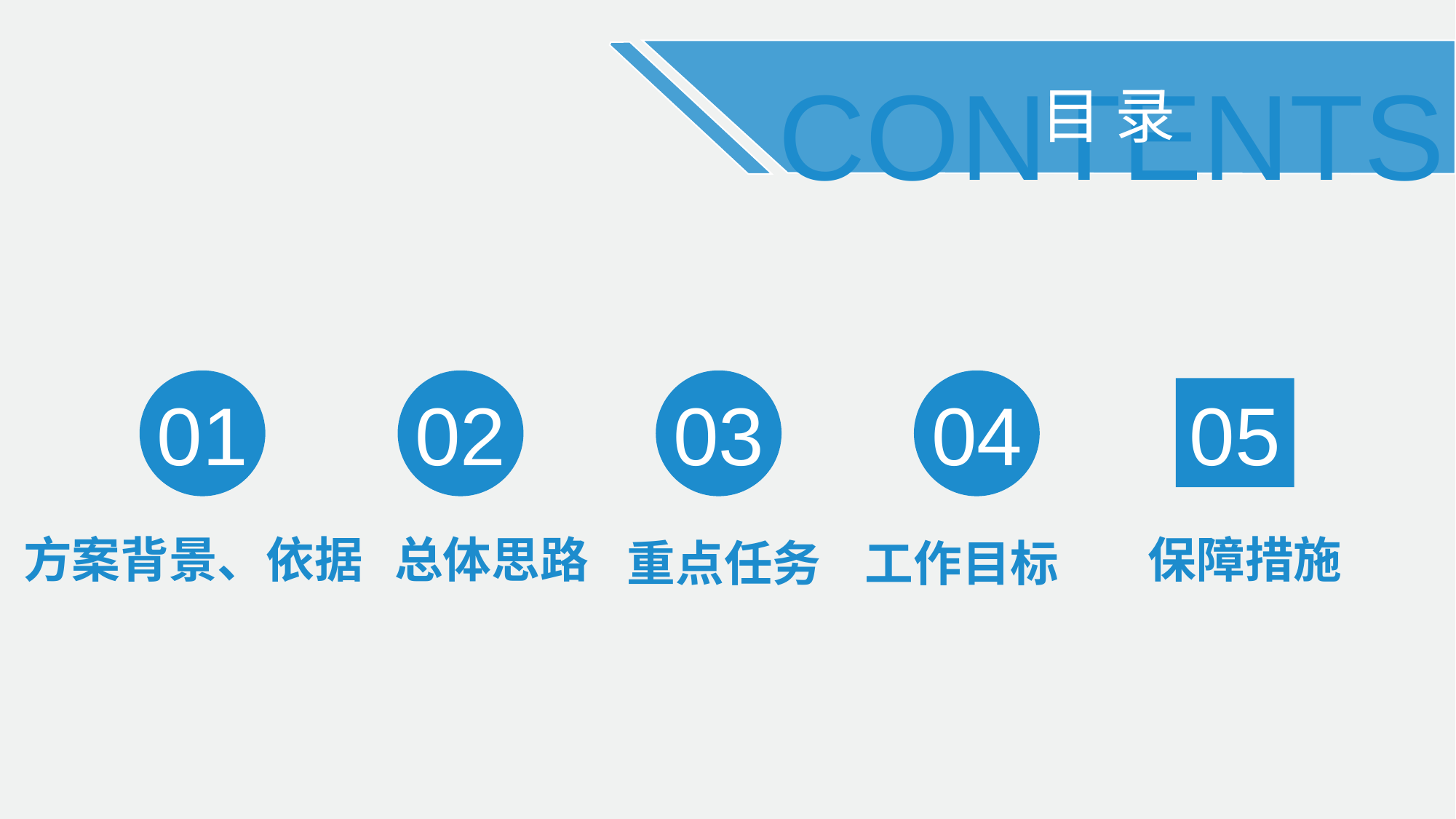

CONTENTS
目 录

01
02
03
04
05
方案背景、依据
总体思路
保障措施
  重点任务
工作目标